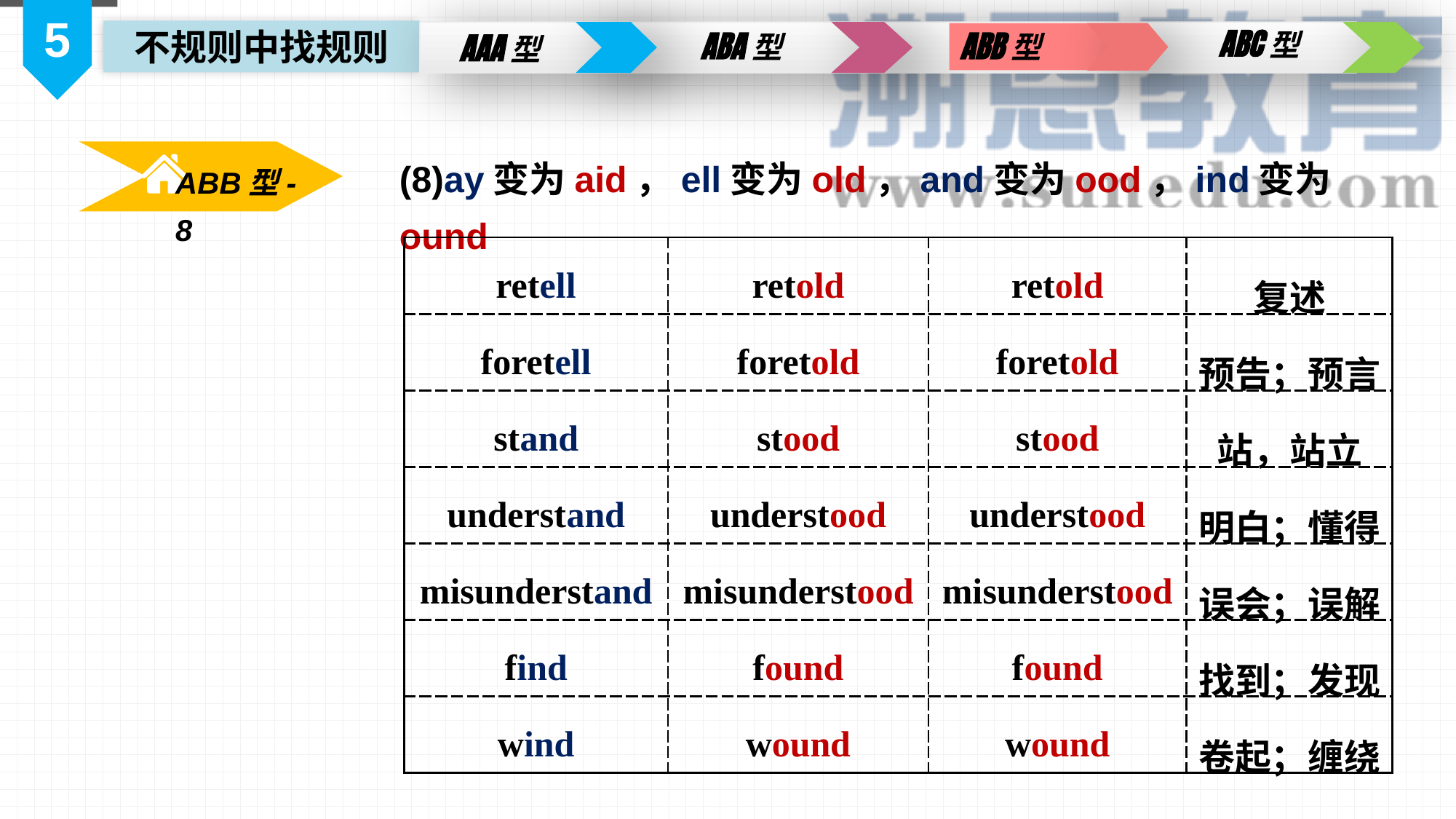

5
ABC型
不规则中找规则

ABA型
ABB型

AAA型
(8)ay变为aid，ell变为old，and变为ood，ind变为ound

ABB型-8
| retell | retold | retold | 复述 |
| --- | --- | --- | --- |
| foretell | foretold | foretold | 预告；预言 |
| stand | stood | stood | 站，站立 |
| understand | understood | understood | 明白；懂得 |
| misunderstand | misunderstood | misunderstood | 误会；误解 |
| find | found | found | 找到；发现 |
| wind | wound | wound | 卷起；缠绕 |